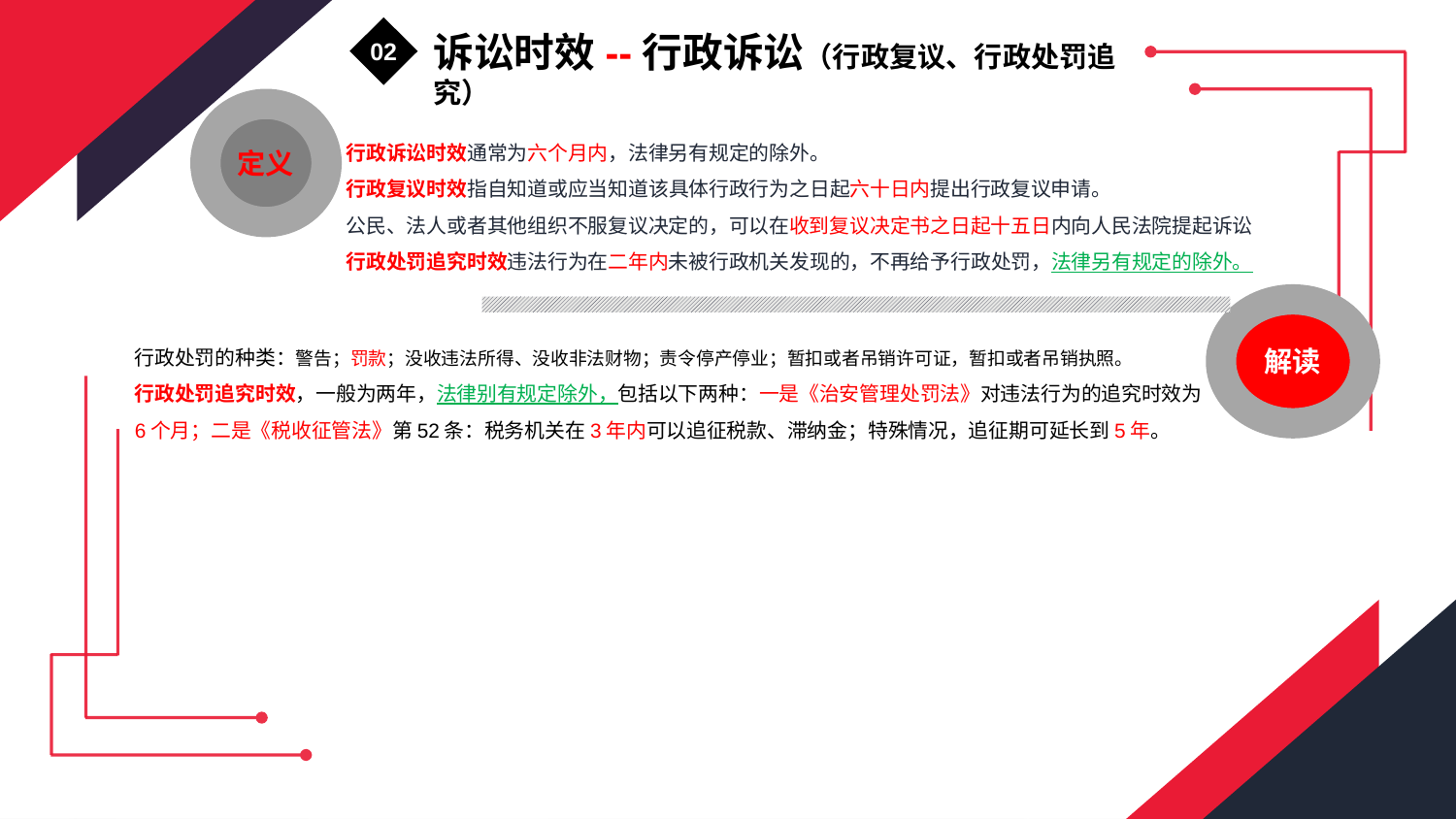

02
诉讼时效--行政诉讼（行政复议、行政处罚追究）
定义
01
行政诉讼时效通常为六个月内，法律另有规定的除外。
行政复议时效指自知道或应当知道该具体行政行为之日起六十日内提出行政复议申请。
公民、法人或者其他组织不服复议决定的，可以在收到复议决定书之日起十五日内向人民法院提起诉讼
行政处罚追究时效违法行为在二年内未被行政机关发现的，不再给予行政处罚，法律另有规定的除外。

解读
行政处罚的种类：警告；罚款；没收违法所得、没收非法财物；责令停产停业；暂扣或者吊销许可证，暂扣或者吊销执照。
行政处罚追究时效，一般为两年，法律别有规定除外，包括以下两种：一是《治安管理处罚法》对违法行为的追究时效为6个月；二是《税收征管法》第52条：税务机关在3年内可以追征税款、滞纳金；特殊情况，追征期可延长到5年。